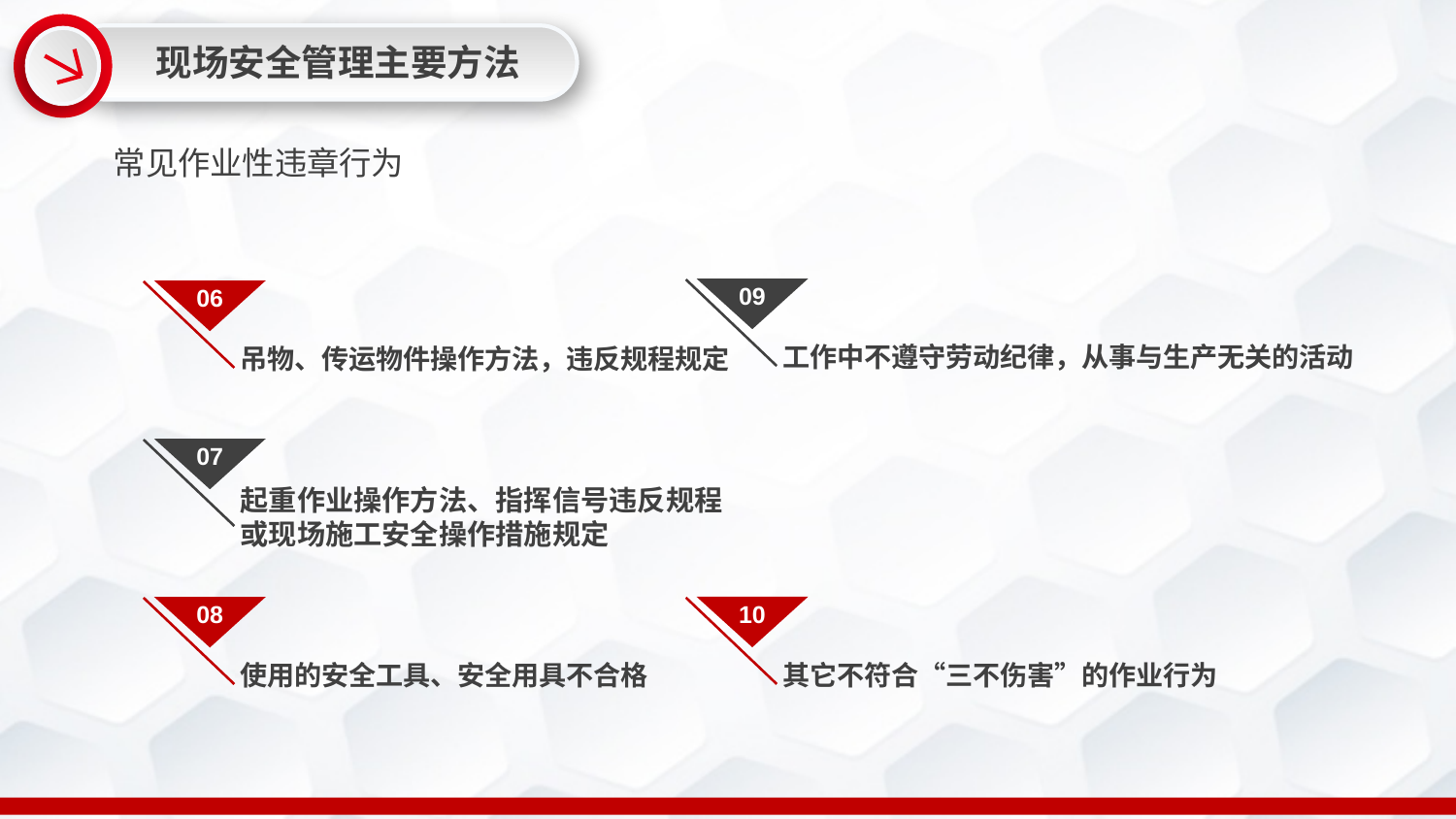

现场安全管理主要方法
常见作业性违章行为
09
工作中不遵守劳动纪律，从事与生产无关的活动
06
吊物、传运物件操作方法，违反规程规定
07
起重作业操作方法、指挥信号违反规程或现场施工安全操作措施规定
10
其它不符合“三不伤害”的作业行为
08
使用的安全工具、安全用具不合格